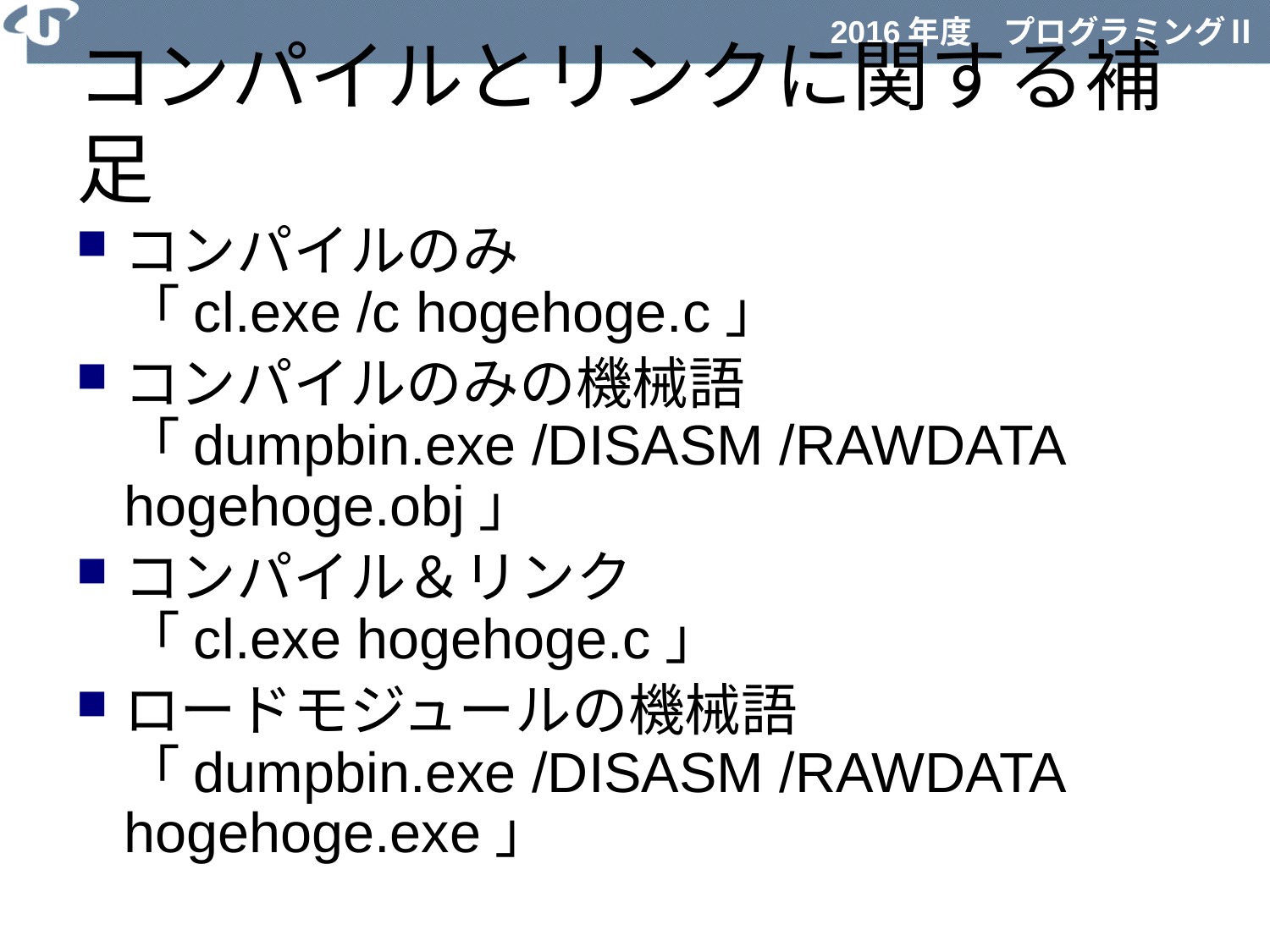

# コンパイルとリンクに関する補足
コンパイルのみ
「cl.exe /c hogehoge.c」
コンパイルのみの機械語
「dumpbin.exe /DISASM /RAWDATA hogehoge.obj」
コンパイル＆リンク
「cl.exe hogehoge.c」
ロードモジュールの機械語
「dumpbin.exe /DISASM /RAWDATA hogehoge.exe」